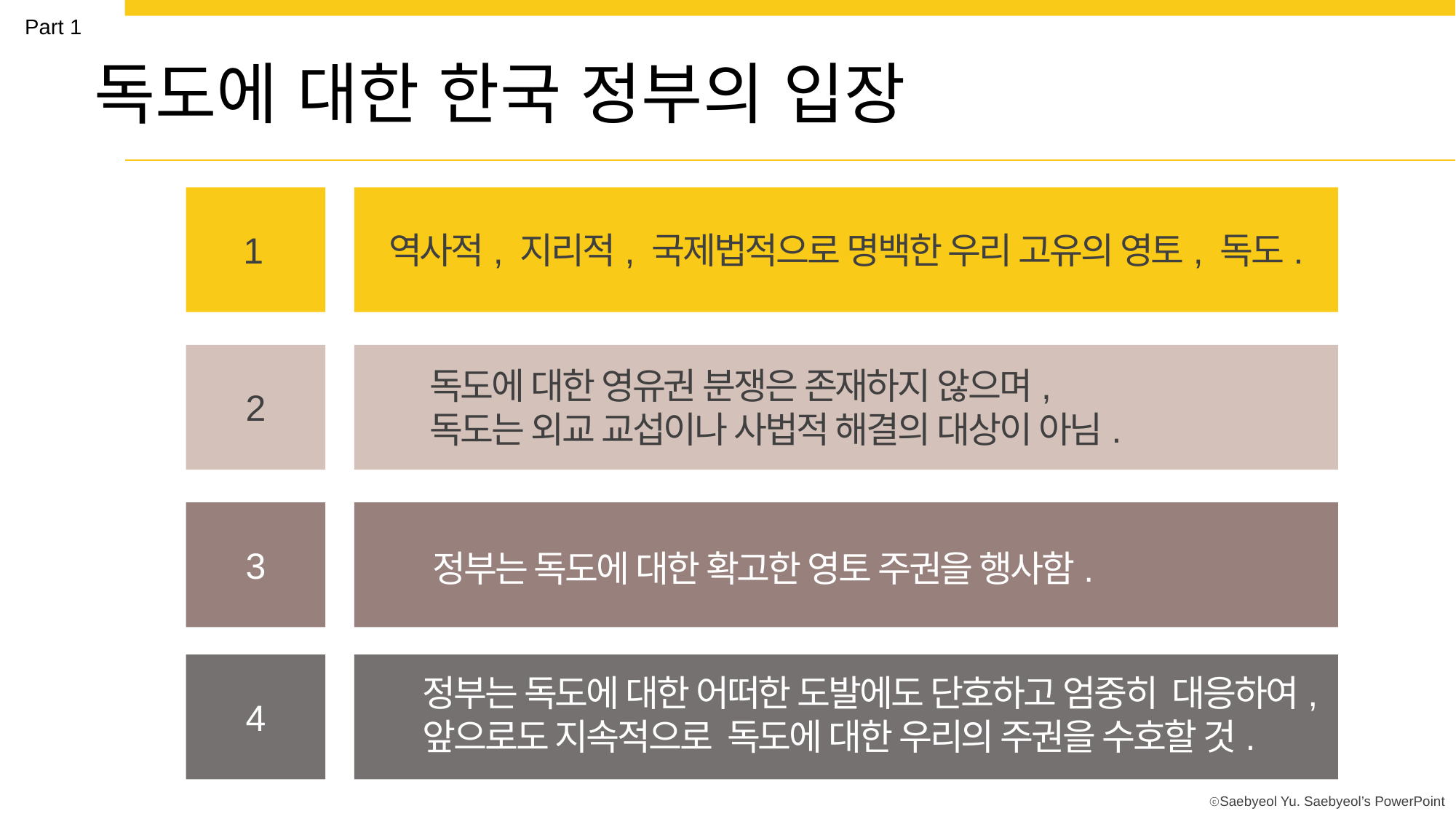

Part 1
독도에 대한 한국 정부의 입장

1
역사적, 지리적, 국제법적으로 명백한 우리 고유의 영토, 독도.

독도에 대한 영유권 분쟁은 존재하지 않으며,
독도는 외교 교섭이나 사법적 해결의 대상이 아님.
2

3
정부는 독도에 대한 확고한 영토 주권을 행사함.

정부는 독도에 대한 어떠한 도발에도 단호하고 엄중히  대응하여,
앞으로도 지속적으로  독도에 대한 우리의 주권을 수호할 것.
4